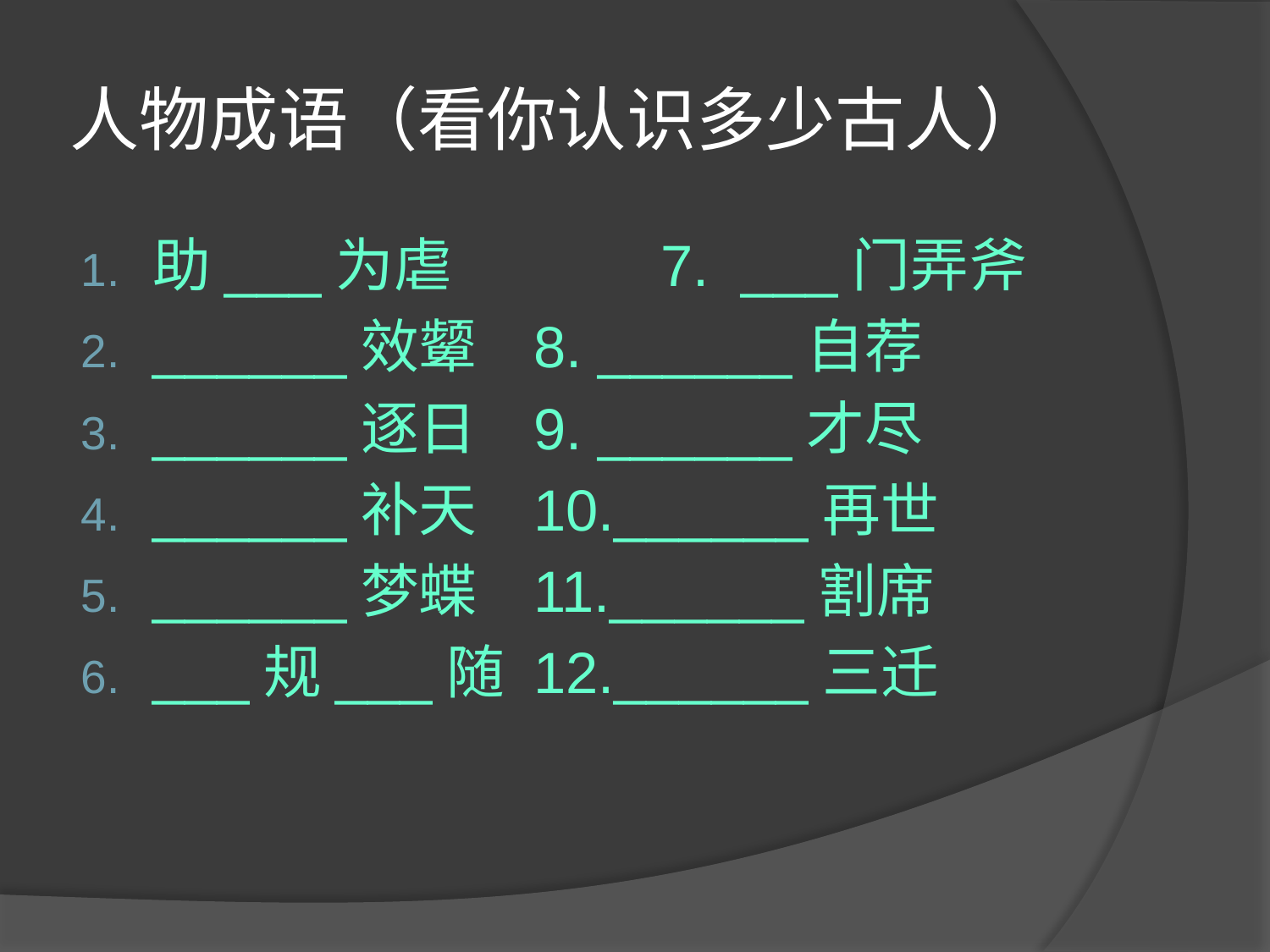

# 人物成语（看你认识多少古人）
助___为虐		7.  ___门弄斧
______效颦	8. ______自荐
______逐日	9. ______才尽
______补天	10.______再世
______梦蝶	11.______割席
___规___随	12.______三迁